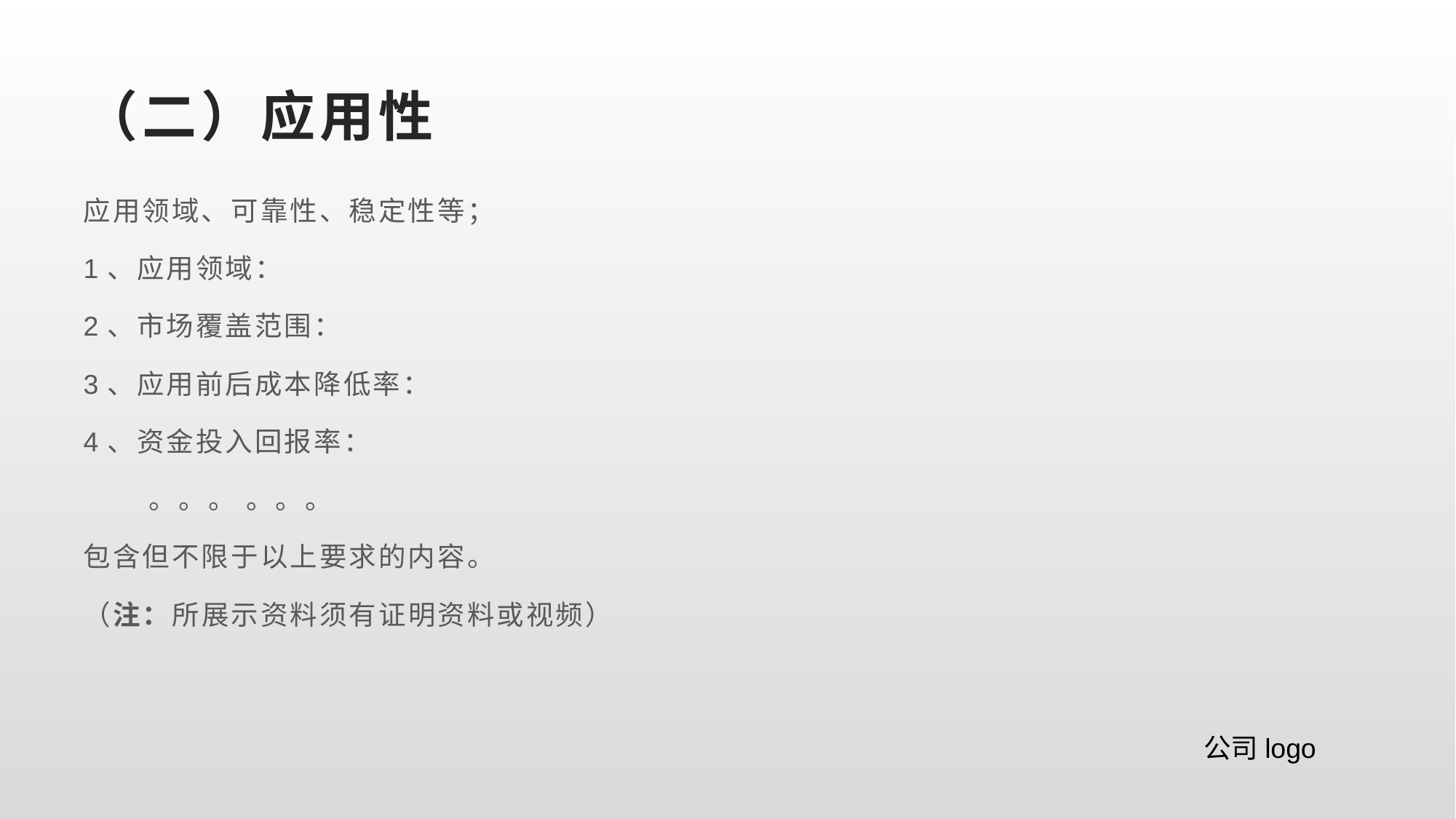

# （二）应用性
应用领域、可靠性、稳定性等；
1、应用领域：
2、市场覆盖范围：
3、应用前后成本降低率：
4、资金投入回报率：
       。。。 。。。
包含但不限于以上要求的内容。
（注：所展示资料须有证明资料或视频）